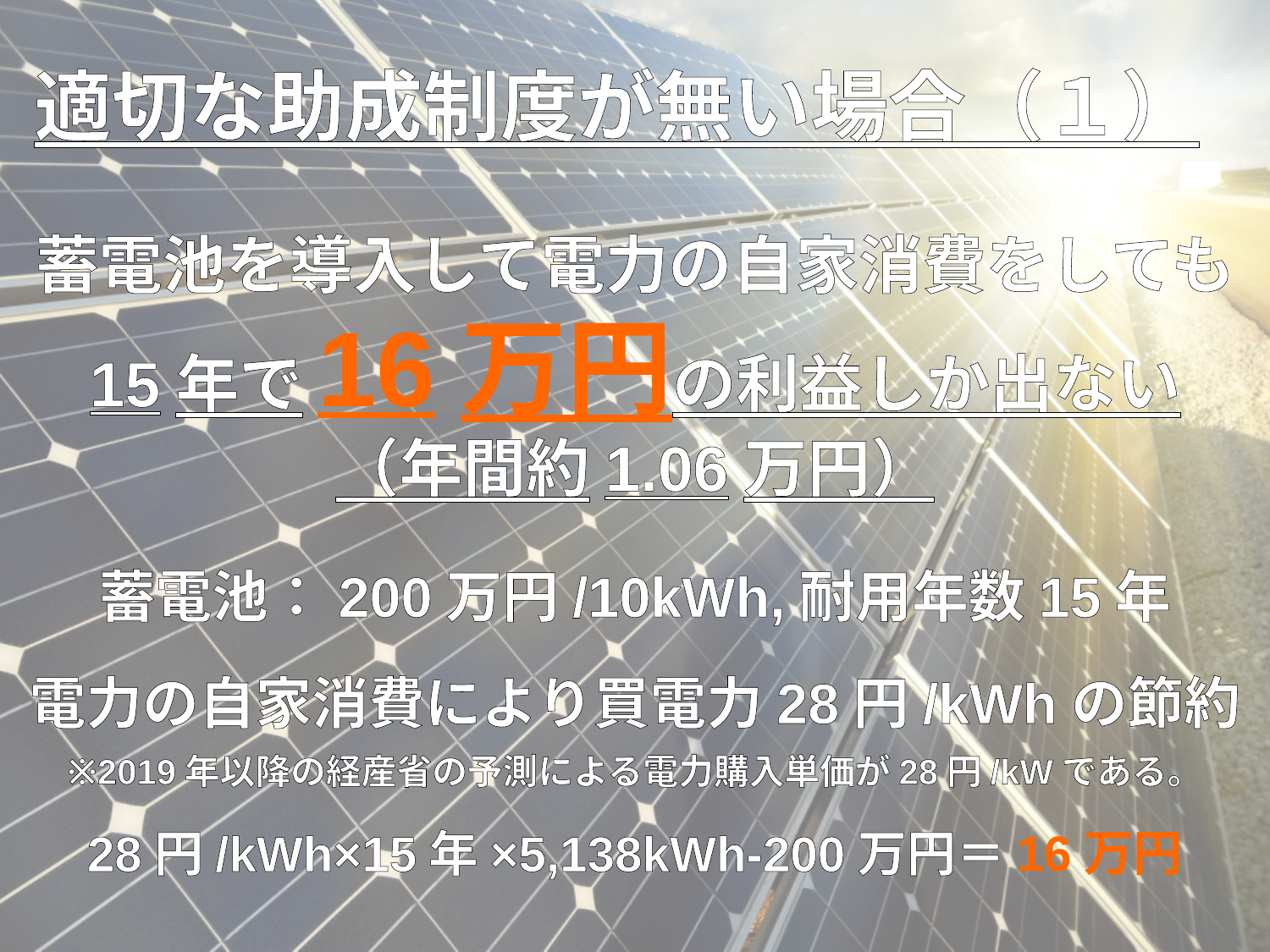

適切な助成制度が無い場合（１）
蓄電池を導入して電力の自家消費をしても
15年で16万円の利益しか出ない
（年間約1.06万円）

蓄電池：200万円/10kWh,耐用年数15年
電力の自家消費により買電力28円/kWhの節約
※2019年以降の経産省の予測による電力購入単価が28円/kWである。
28円/kWh×15年×5,138kWh-200万円＝16万円